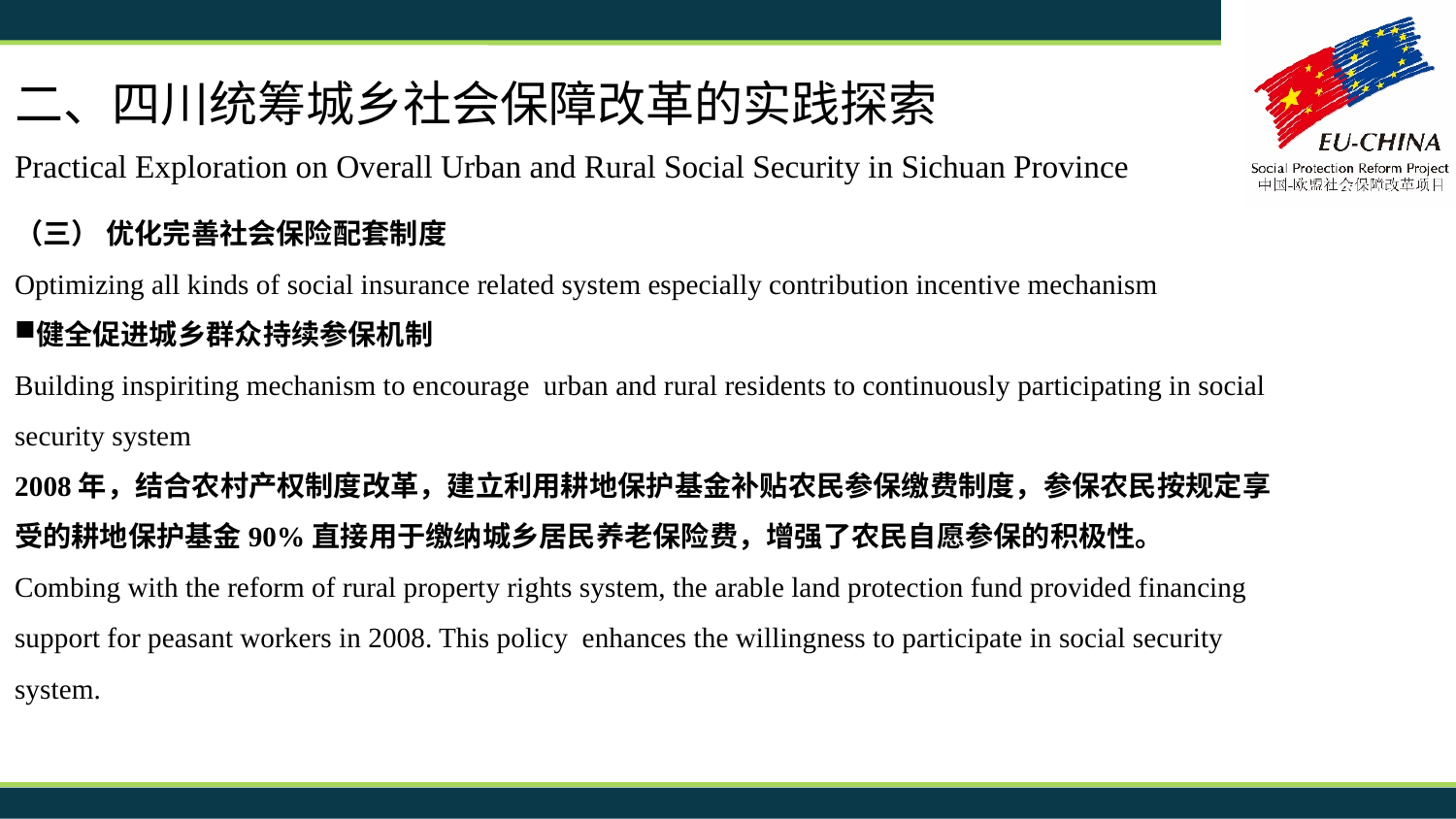

二、四川统筹城乡社会保障改革的实践探索
Practical Exploration on Overall Urban and Rural Social Security in Sichuan Province
（三） 优化完善社会保险配套制度
Optimizing all kinds of social insurance related system especially contribution incentive mechanism
健全促进城乡群众持续参保机制
Building inspiriting mechanism to encourage  urban and rural residents to continuously participating in social security system
2008年，结合农村产权制度改革，建立利用耕地保护基金补贴农民参保缴费制度，参保农民按规定享受的耕地保护基金90%直接用于缴纳城乡居民养老保险费，增强了农民自愿参保的积极性。
Combing with the reform of rural property rights system, the arable land protection fund provided financing support for peasant workers in 2008. This policy  enhances the willingness to participate in social security system.